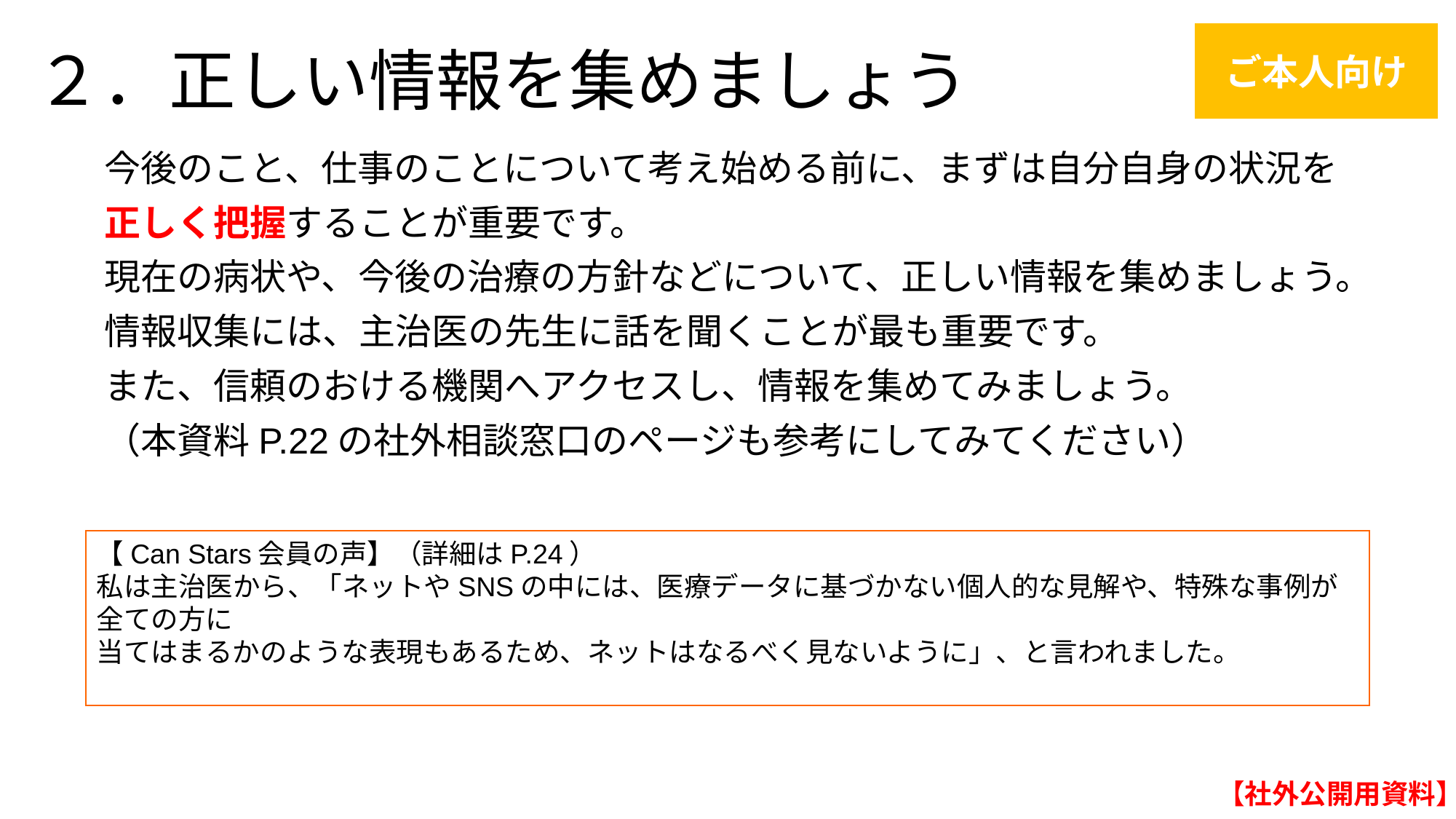

# ２．正しい情報を集めましょう
ご本人向け
　今後のこと、仕事のことについて考え始める前に、まずは自分自身の状況を
　正しく把握することが重要です。
　現在の病状や、今後の治療の方針などについて、正しい情報を集めましょう。
　情報収集には、主治医の先生に話を聞くことが最も重要です。
　また、信頼のおける機関へアクセスし、情報を集めてみましょう。
　（本資料P.22の社外相談窓口のページも参考にしてみてください）
【Can Stars会員の声】（詳細はP.24）
私は主治医から、「ネットやSNSの中には、医療データに基づかない個人的な見解や、特殊な事例が全ての方に
当てはまるかのような表現もあるため、ネットはなるべく見ないように」、と言われました。

【社外公開用資料】